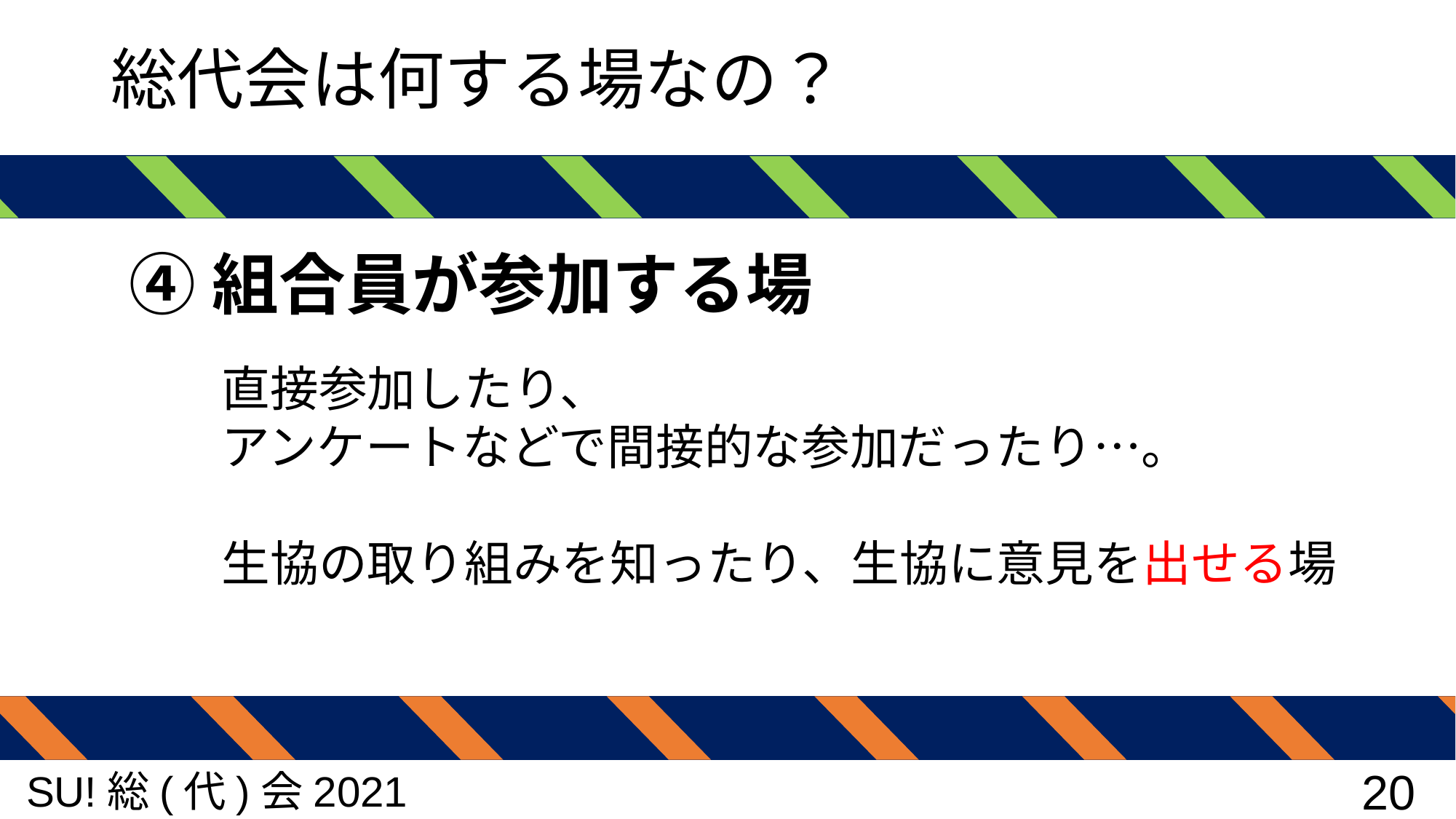

# 総代会は何する場なの？
④組合員が参加する場
直接参加したり、
アンケートなどで間接的な参加だったり…。

生協の取り組みを知ったり、生協に意見を出せる場